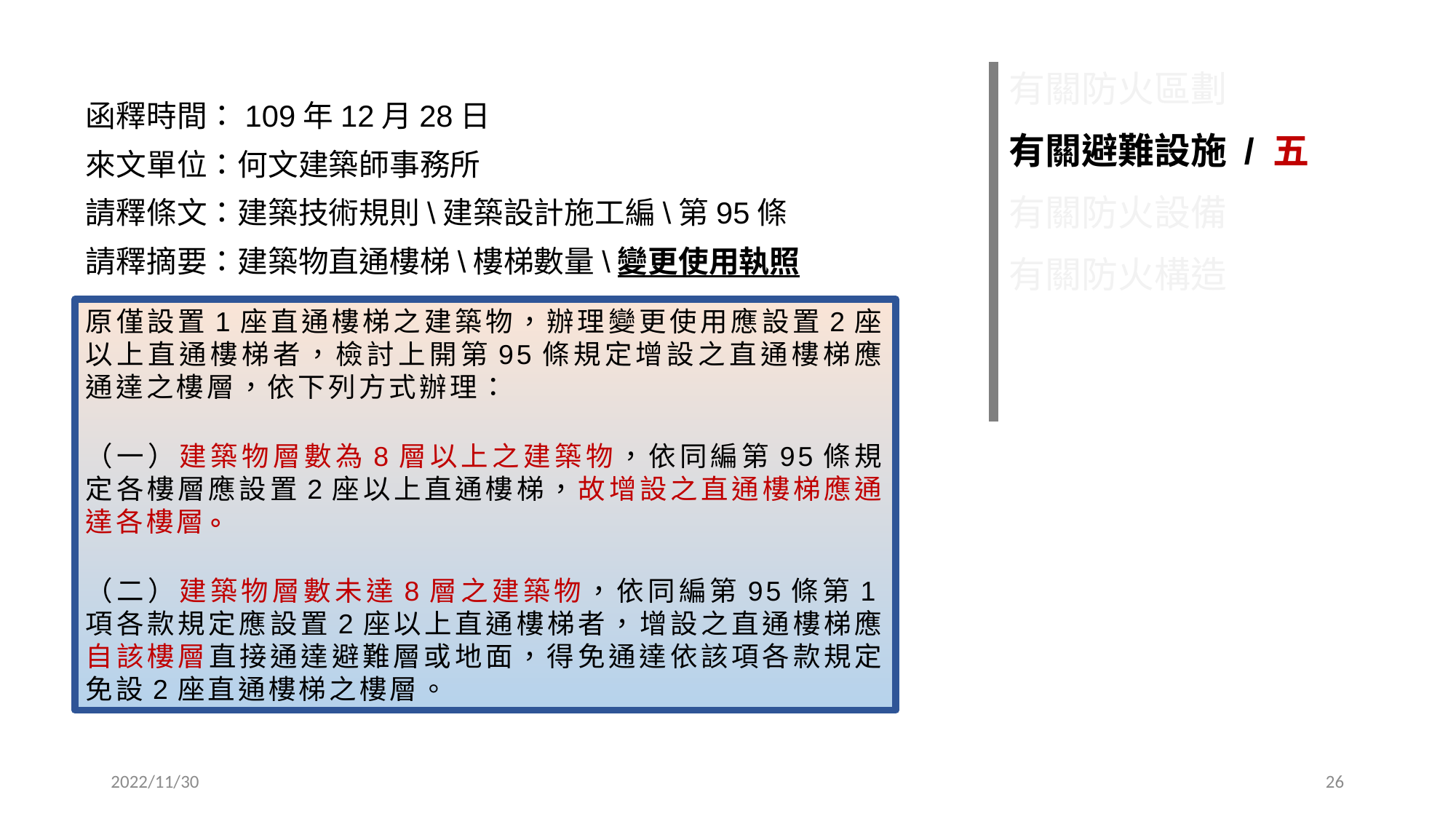

有關防火區劃
有關避難設施 / 五
有關防火設備
有關防火構造

函釋時間：109年12月28日
來文單位：何文建築師事務所
請釋條文：建築技術規則\建築設計施工編\第95條
請釋摘要：建築物直通樓梯\樓梯數量\變更使用執照
原僅設置1座直通樓梯之建築物，辦理變更使用應設置2座以上直通樓梯者，檢討上開第95條規定增設之直通樓梯應通達之樓層，依下列方式辦理：
（一）建築物層數為8層以上之建築物，依同編第95條規定各樓層應設置2座以上直通樓梯，故增設之直通樓梯應通達各樓層∘
（二）建築物層數未達8層之建築物，依同編第95條第1項各款規定應設置2座以上直通樓梯者，增設之直通樓梯應自該樓層直接通達避難層或地面，得免通達依該項各款規定免設2座直通樓梯之樓層。
2022/11/30
26